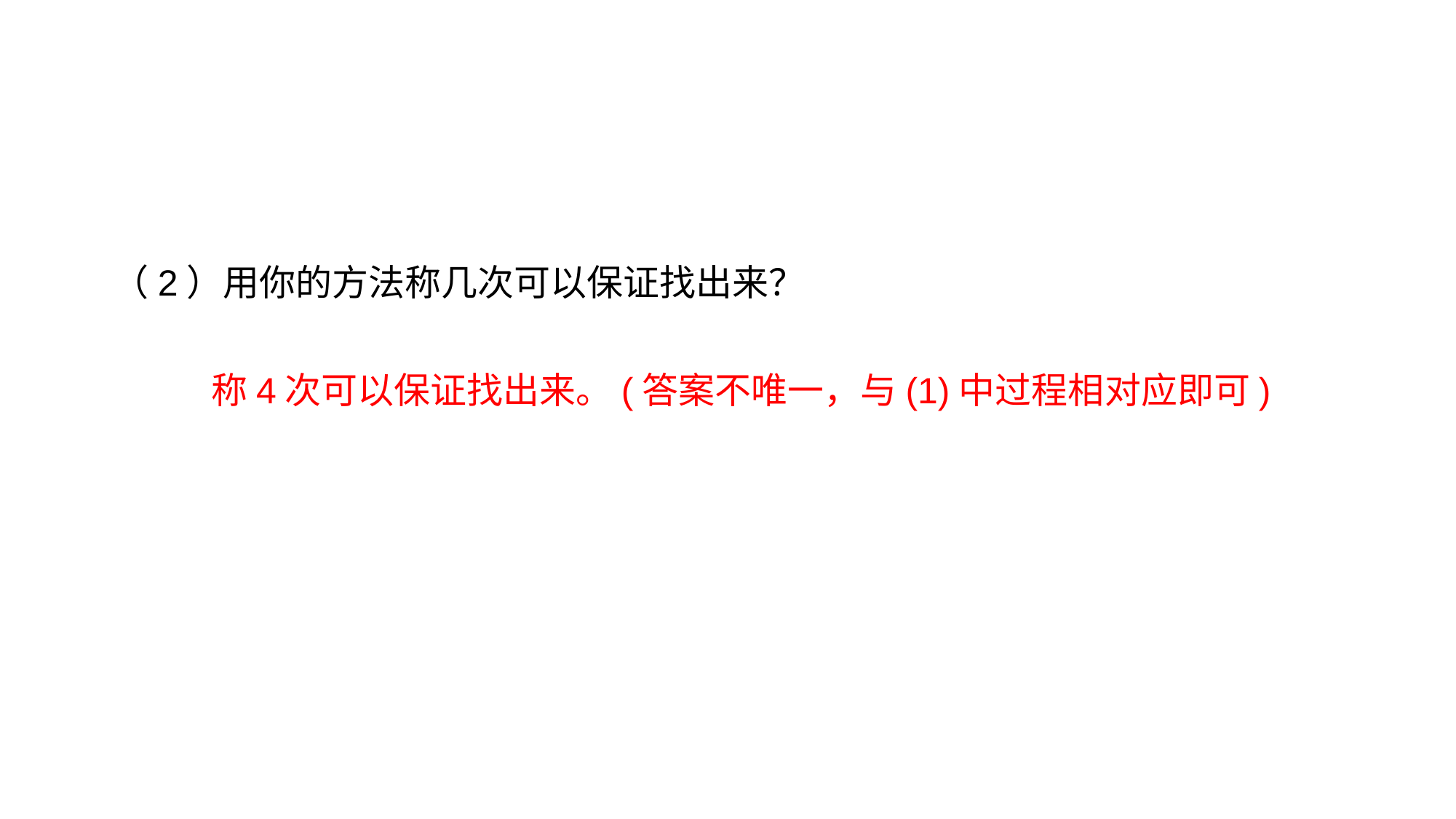

（2）用你的方法称几次可以保证找出来？
称4次可以保证找出来。(答案不唯一，与(1)中过程相对应即可)